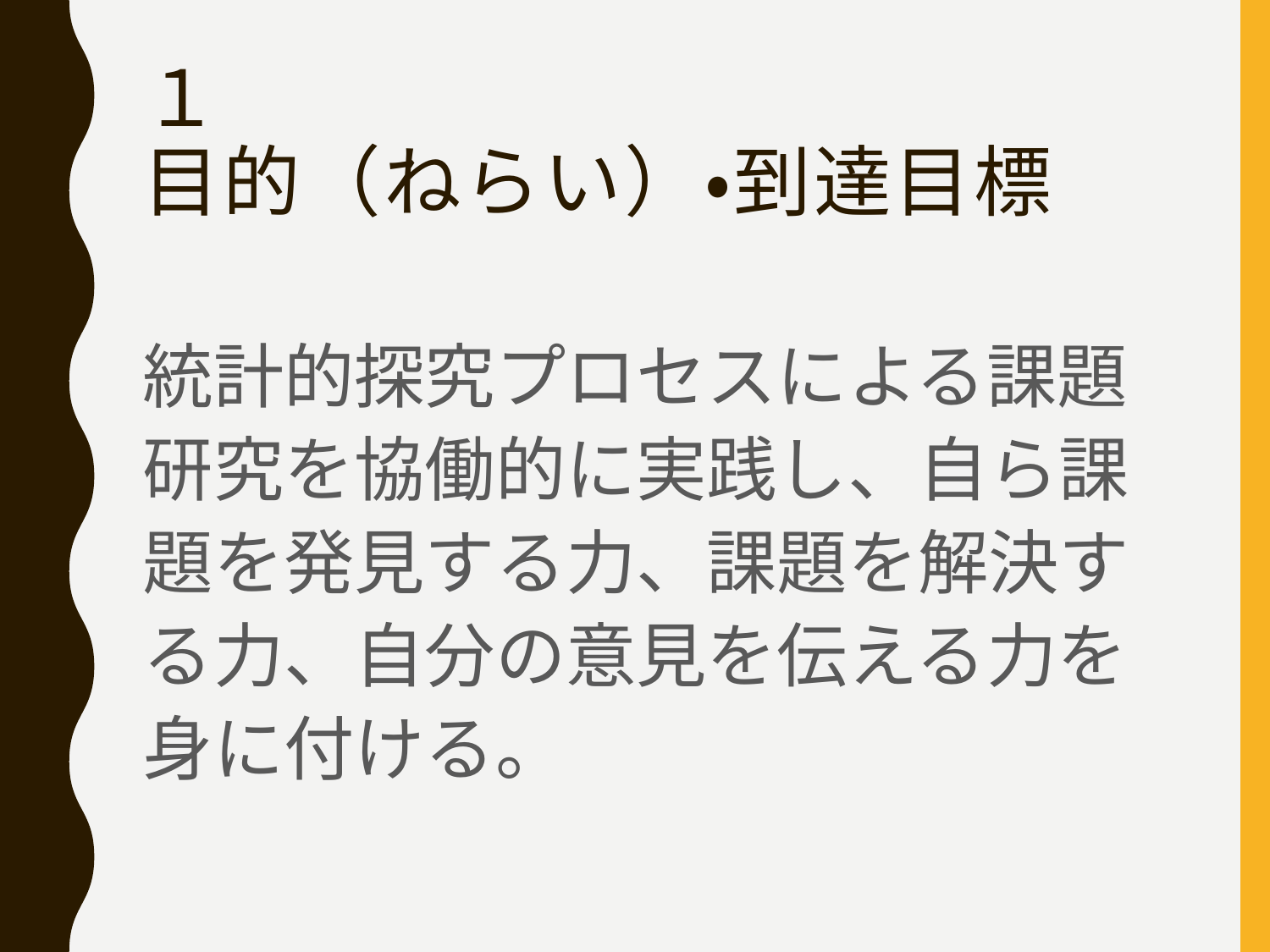

# １ 目的（ねらい）・到達目標
統計的探究プロセスによる課題研究を協働的に実践し、自ら課題を発見する力、課題を解決する力、自分の意見を伝える力を身に付ける。